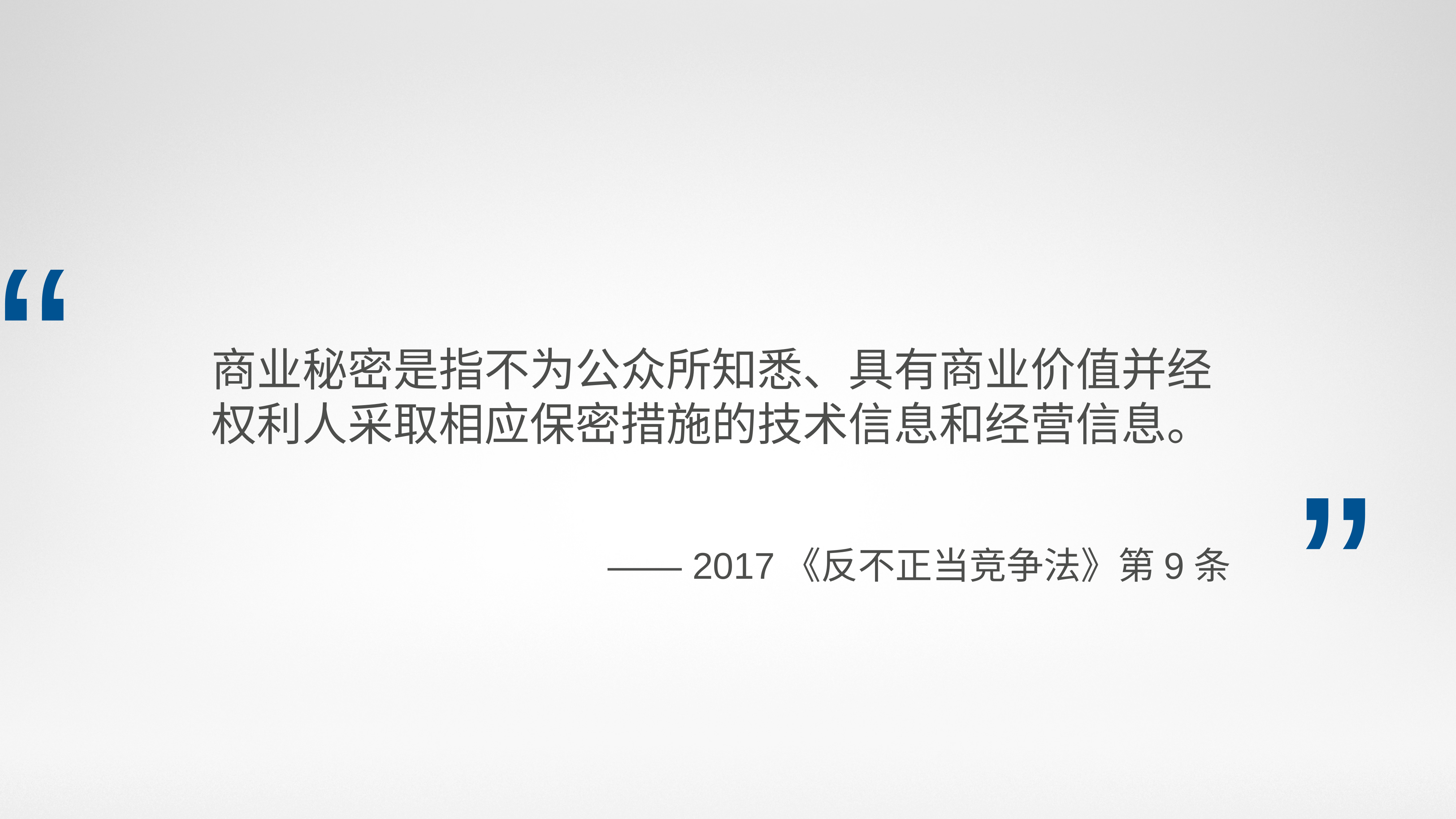

“
商业秘密是指不为公众所知悉、具有商业价值并经权利人采取相应保密措施的技术信息和经营信息。
”
—— 2017《反不正当竞争法》第9条